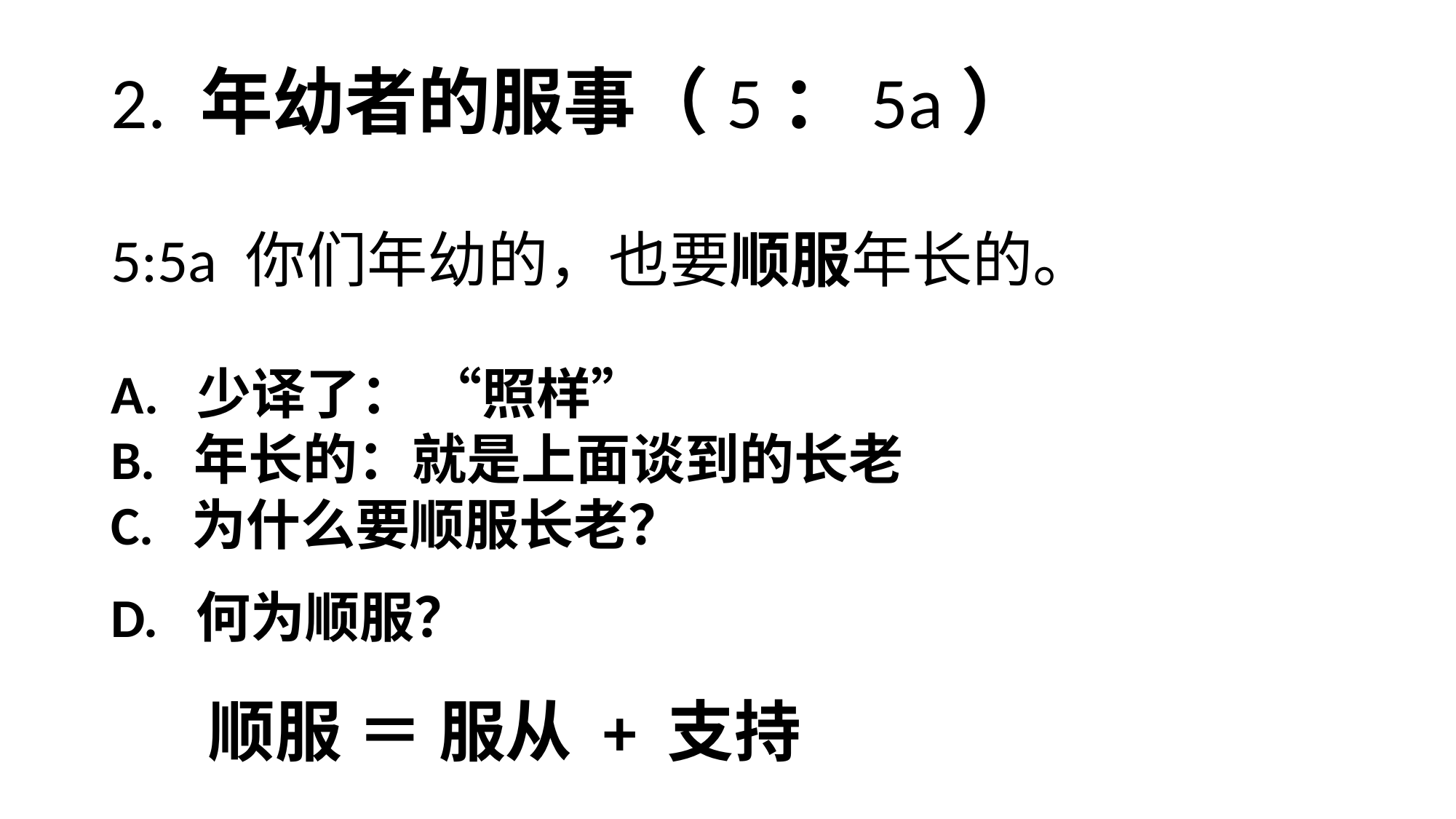

# 2. 年幼者的服事（5：5a）
5:5a 你们年幼的，也要顺服年长的。
A.  少译了： “照样”
B.  年长的：就是上面谈到的长老
C.  为什么要顺服长老？
D.  何为顺服？
   顺服 ＝ 服从 + 支持